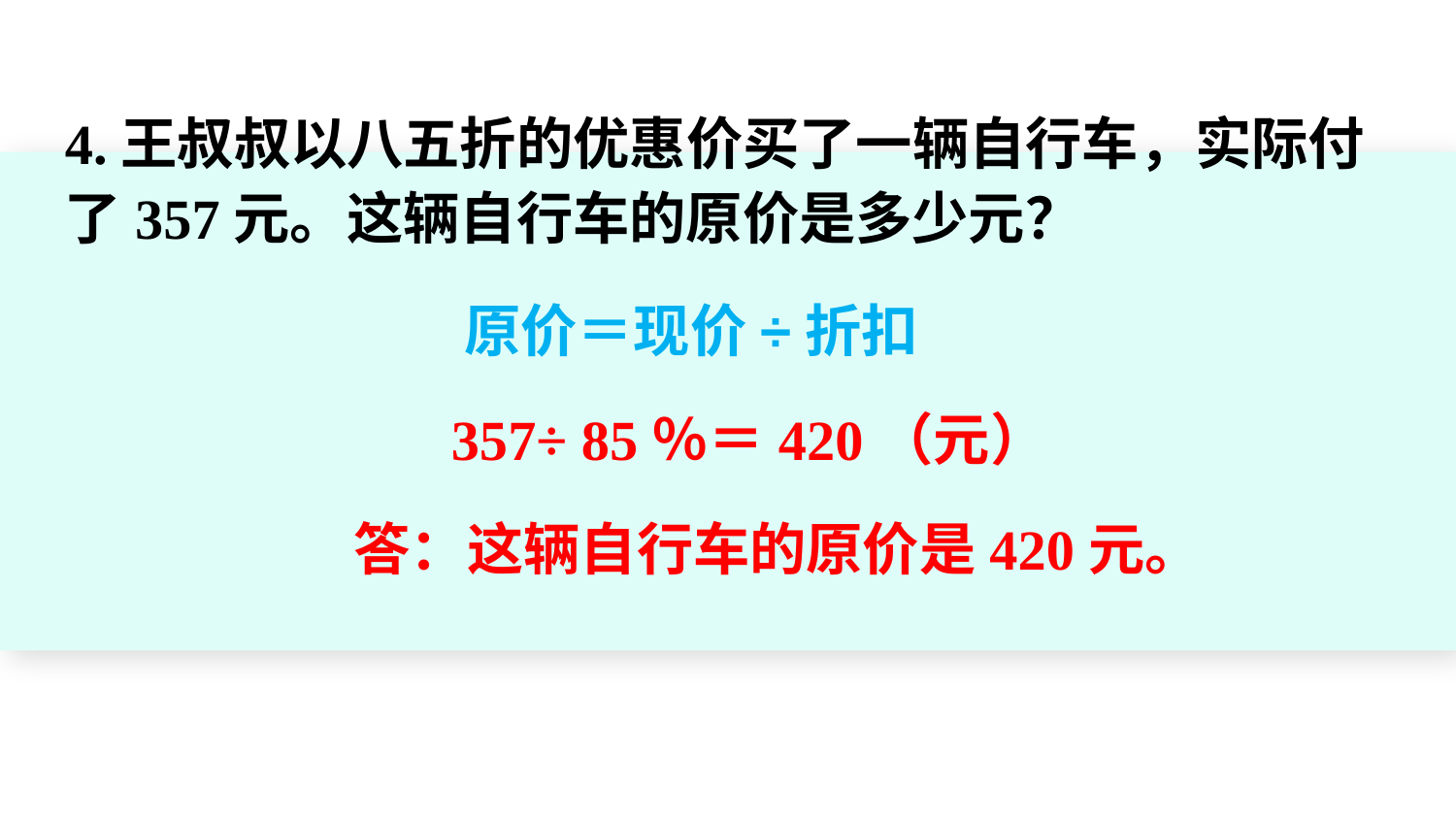

4.王叔叔以八五折的优惠价买了一辆自行车，实际付了357元。这辆自行车的原价是多少元？
原价＝现价÷折扣
357÷ 85％＝420（元）
答：这辆自行车的原价是420元。